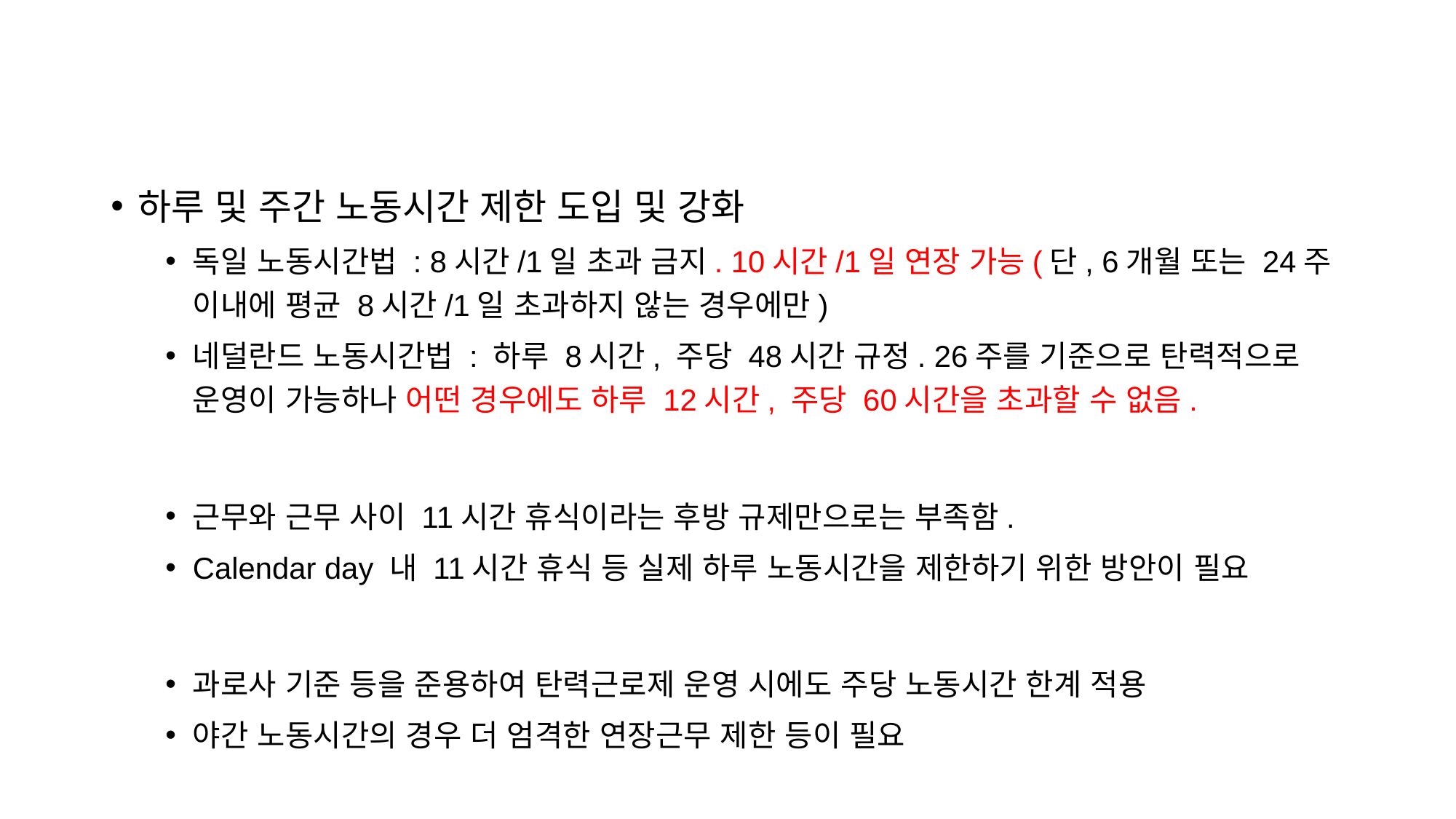

#
하루 및 주간 노동시간 제한 도입 및 강화
독일 노동시간법 : 8시간/1일 초과 금지. 10시간/1일 연장 가능(단, 6개월 또는 24주 이내에 평균 8시간/1일 초과하지 않는 경우에만)
네덜란드 노동시간법 : 하루 8시간, 주당 48시간 규정. 26주를 기준으로 탄력적으로 운영이 가능하나 어떤 경우에도 하루 12시간, 주당 60시간을 초과할 수 없음.

근무와 근무 사이 11시간 휴식이라는 후방 규제만으로는 부족함.
Calendar day 내 11시간 휴식 등 실제 하루 노동시간을 제한하기 위한 방안이 필요

과로사 기준 등을 준용하여 탄력근로제 운영 시에도 주당 노동시간 한계 적용
야간 노동시간의 경우 더 엄격한 연장근무 제한 등이 필요